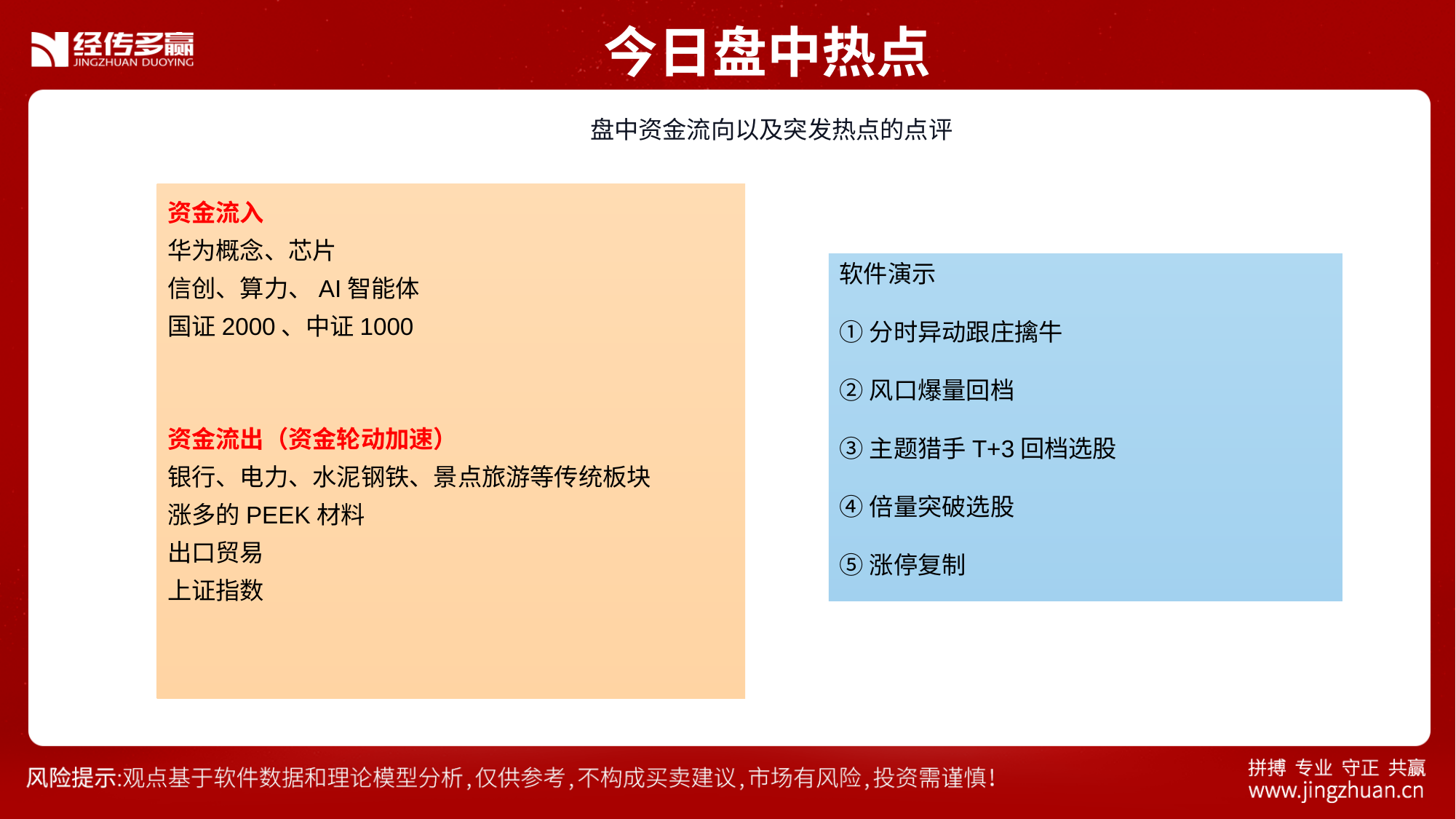

今日盘中热点
          盘中资金流向以及突发热点的点评

资金流入
华为概念、芯片
信创、算力、AI智能体
国证2000、中证1000

资金流出（资金轮动加速）
银行、电力、水泥钢铁、景点旅游等传统板块
涨多的PEEK材料
出口贸易
上证指数

软件演示

①分时异动跟庄擒牛

②风口爆量回档

③主题猎手T+3回档选股

④倍量突破选股

⑤涨停复制